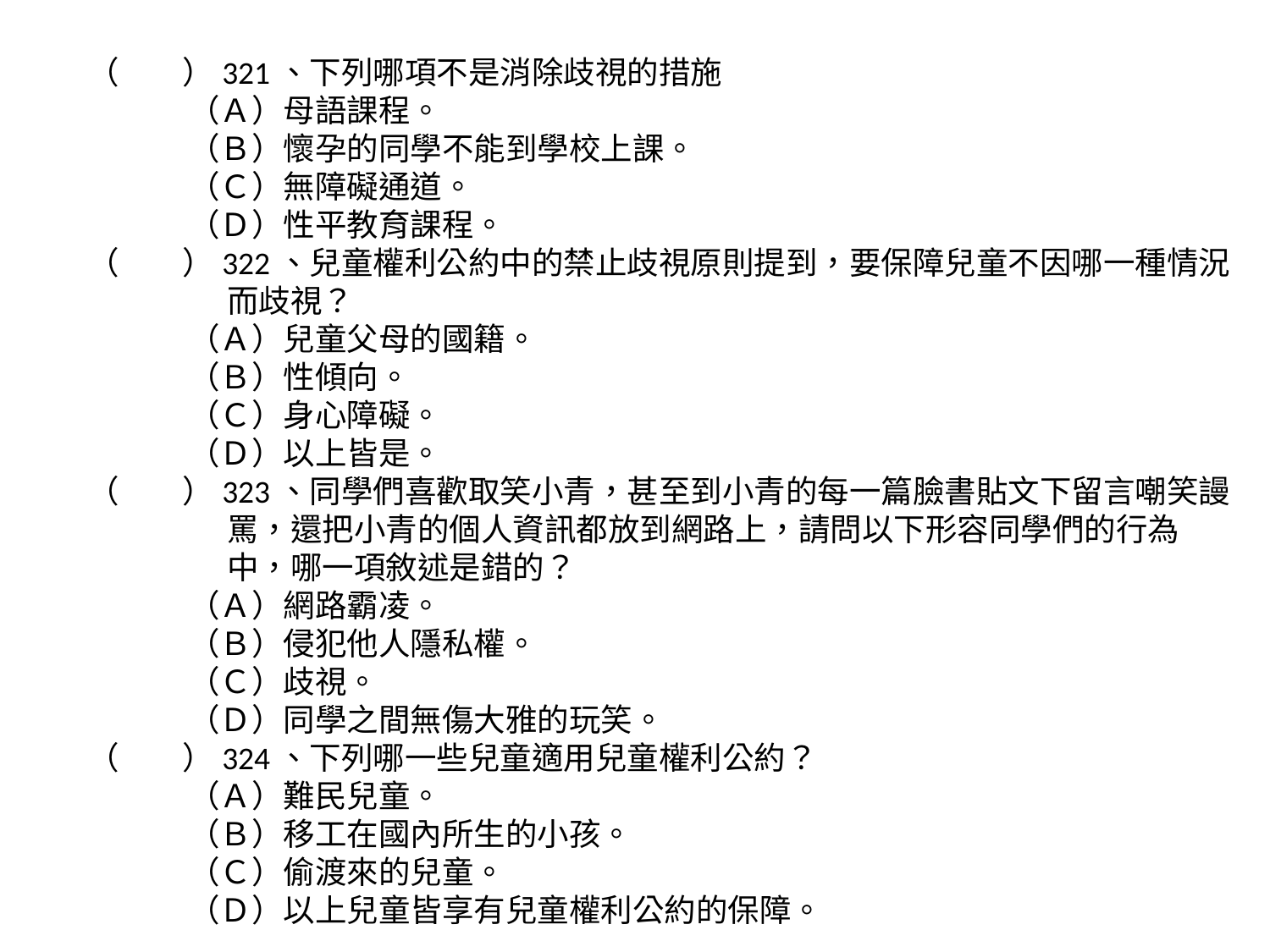

（　　）321、下列哪項不是消除歧視的措施
（Ａ）母語課程。
（Ｂ）懷孕的同學不能到學校上課。
（Ｃ）無障礙通道。
（Ｄ）性平教育課程。
（　　）322、兒童權利公約中的禁止歧視原則提到，要保障兒童不因哪一種情況而歧視？
（Ａ）兒童父母的國籍。
（Ｂ）性傾向。
（Ｃ）身心障礙。
（Ｄ）以上皆是。
（　　）323、同學們喜歡取笑小青，甚至到小青的每一篇臉書貼文下留言嘲笑謾罵，還把小青的個人資訊都放到網路上，請問以下形容同學們的行為中，哪一項敘述是錯的？
（Ａ）網路霸凌。
（Ｂ）侵犯他人隱私權。
（Ｃ）歧視。
（Ｄ）同學之間無傷大雅的玩笑。
（　　）324、下列哪一些兒童適用兒童權利公約？
（Ａ）難民兒童。
（Ｂ）移工在國內所生的小孩。
（Ｃ）偷渡來的兒童。
（Ｄ）以上兒童皆享有兒童權利公約的保障。